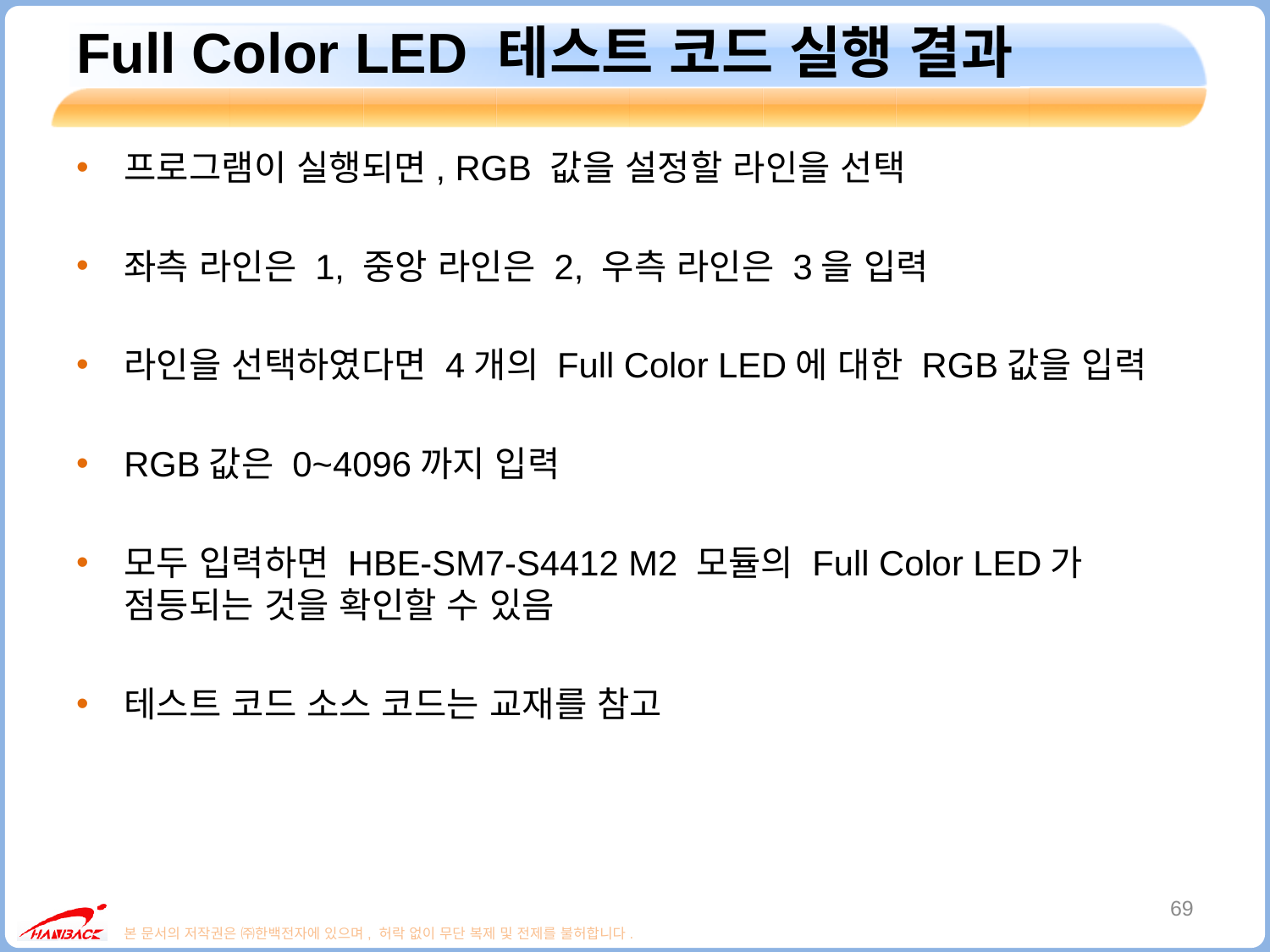

# Full Color LED 테스트 코드 실행 결과
프로그램이 실행되면, RGB 값을 설정할 라인을 선택

좌측 라인은 1, 중앙 라인은 2, 우측 라인은 3을 입력

라인을 선택하였다면 4개의 Full Color LED에 대한 RGB값을 입력

RGB값은 0~4096까지 입력

모두 입력하면 HBE-SM7-S4412 M2 모듈의 Full Color LED가 점등되는 것을 확인할 수 있음

테스트 코드 소스 코드는 교재를 참고

69